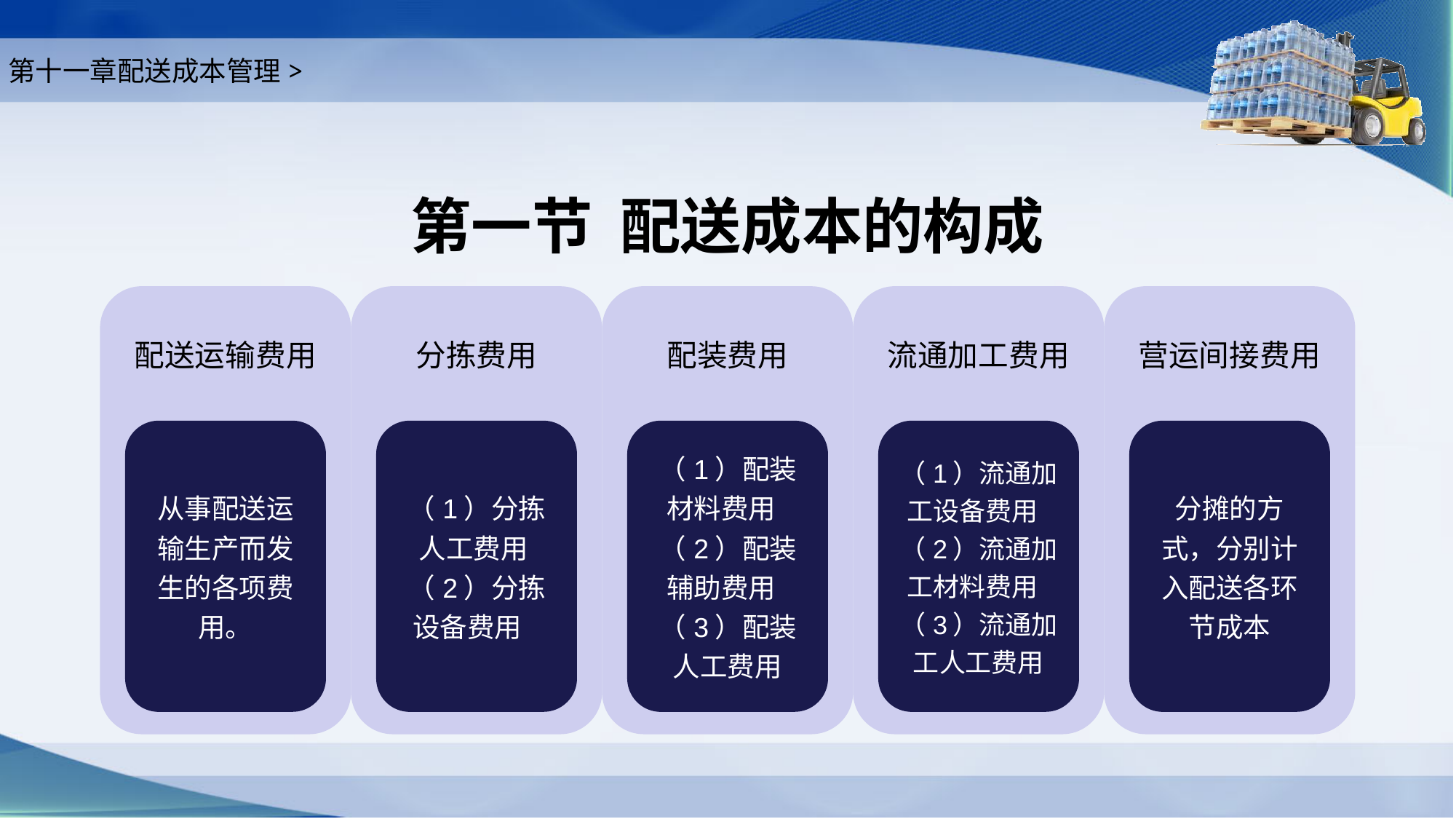

第十一章配送成本管理>
# 第一节  配送成本的构成
配送运输费用
从事配送运输生产而发生的各项费用。
分拣费用
（1）分拣人工费用
（2）分拣设备费用
配装费用
（1）配装材料费用
（2）配装辅助费用
（3）配装人工费用
流通加工费用
（1）流通加工设备费用
（2）流通加工材料费用
（3）流通加工人工费用
营运间接费用
分摊的方式，分别计入配送各环节成本